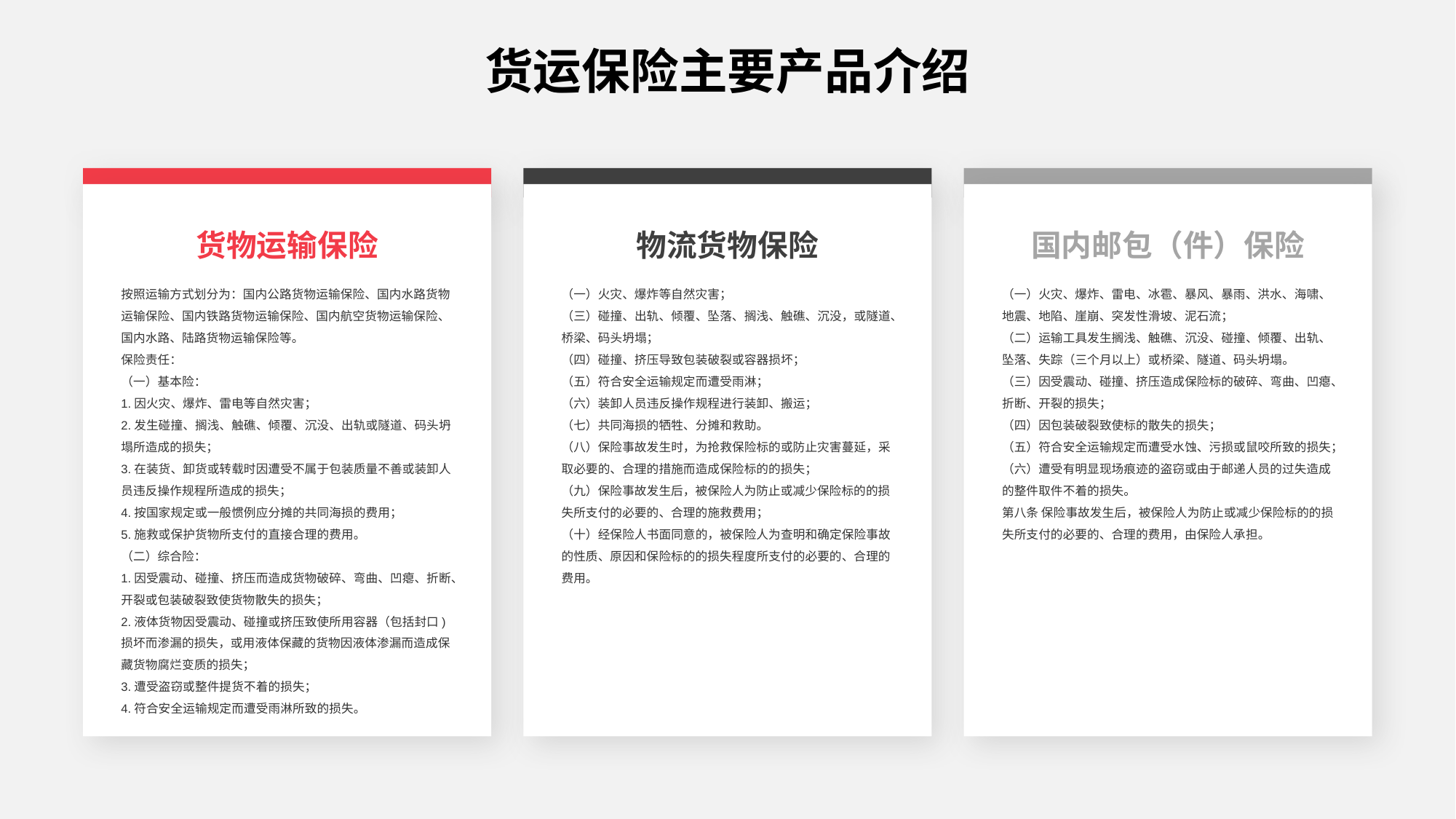

# 货运保险主要产品介绍

货物运输保险
物流货物保险
国内邮包（件）保险
按照运输方式划分为：国内公路货物运输保险、国内水路货物运输保险、国内铁路货物运输保险、国内航空货物运输保险、国内水路、陆路货物运输保险等。
保险责任：
（一）基本险：
1.因火灾、爆炸、雷电等自然灾害；
2.发生碰撞、搁浅、触礁、倾覆、沉没、出轨或隧道、码头坍塌所造成的损失；
3.在装货、卸货或转载时因遭受不属于包装质量不善或装卸人员违反操作规程所造成的损失；
4.按国家规定或一般惯例应分摊的共同海损的费用；
5.施救或保护货物所支付的直接合理的费用。
（二）综合险：
1.因受震动、碰撞、挤压而造成货物破碎、弯曲、凹瘪、折断、开裂或包装破裂致使货物散失的损失；
2.液体货物因受震动、碰撞或挤压致使所用容器（包括封口)损坏而渗漏的损失，或用液体保藏的货物因液体渗漏而造成保藏货物腐烂变质的损失；
3.遭受盗窃或整件提货不着的损失；
4.符合安全运输规定而遭受雨淋所致的损失。
（一）火灾、爆炸等自然灾害；
（三）碰撞、出轨、倾覆、坠落、搁浅、触礁、沉没，或隧道、桥梁、码头坍塌；
（四）碰撞、挤压导致包装破裂或容器损坏；
（五）符合安全运输规定而遭受雨淋；
（六）装卸人员违反操作规程进行装卸、搬运；
（七）共同海损的牺牲、分摊和救助。
（八）保险事故发生时，为抢救保险标的或防止灾害蔓延，采取必要的、合理的措施而造成保险标的的损失；
（九）保险事故发生后，被保险人为防止或减少保险标的的损失所支付的必要的、合理的施救费用；
（十）经保险人书面同意的，被保险人为查明和确定保险事故的性质、原因和保险标的的损失程度所支付的必要的、合理的费用。
（一）火灾、爆炸、雷电、冰雹、暴风、暴雨、洪水、海啸、地震、地陷、崖崩、突发性滑坡、泥石流；
（二）运输工具发生搁浅、触礁、沉没、碰撞、倾覆、出轨、坠落、失踪（三个月以上）或桥梁、隧道、码头坍塌。
（三）因受震动、碰撞、挤压造成保险标的破碎、弯曲、凹瘪、折断、开裂的损失；
（四）因包装破裂致使标的散失的损失；
（五）符合安全运输规定而遭受水蚀、污损或鼠咬所致的损失；
（六）遭受有明显现场痕迹的盗窃或由于邮递人员的过失造成的整件取件不着的损失。
第八条 保险事故发生后，被保险人为防止或减少保险标的的损失所支付的必要的、合理的费用，由保险人承担。
14